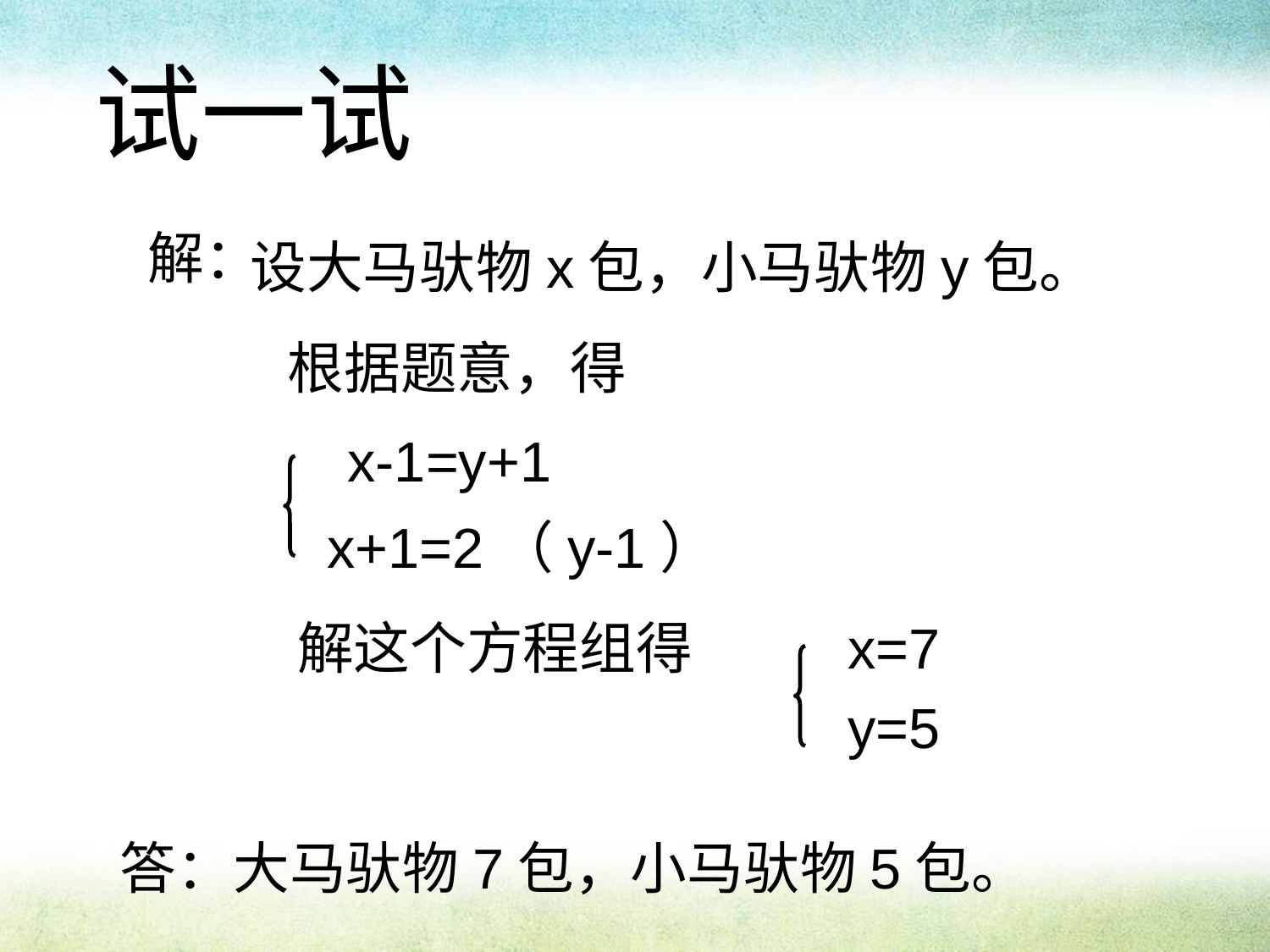

试一试
解：
设大马驮物x包，小马驮物y包。
根据题意，得
x-1=y+1

x+1=2（y-1）
解这个方程组得
x=7

y=5
答：大马驮物7包，小马驮物5包。